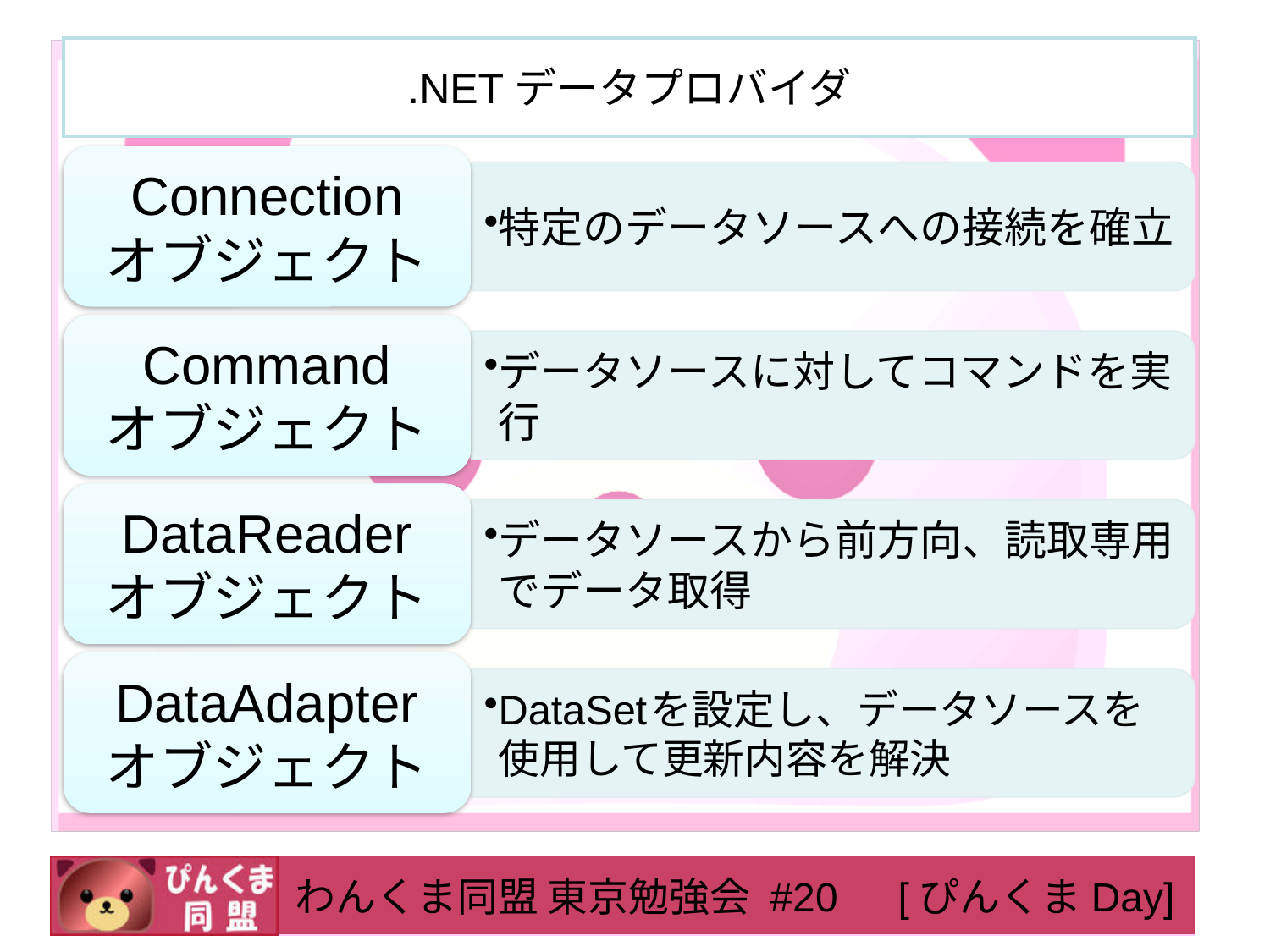

# .NETデータプロバイダ
Connection
オブジェクト
特定のデータソースへの接続を確立
Command
オブジェクト
データソースに対してコマンドを実行
DataReader
オブジェクト
データソースから前方向、読取専用でデータ取得
DataAdapter
オブジェクト
DataSetを設定し、データソースを使用して更新内容を解決